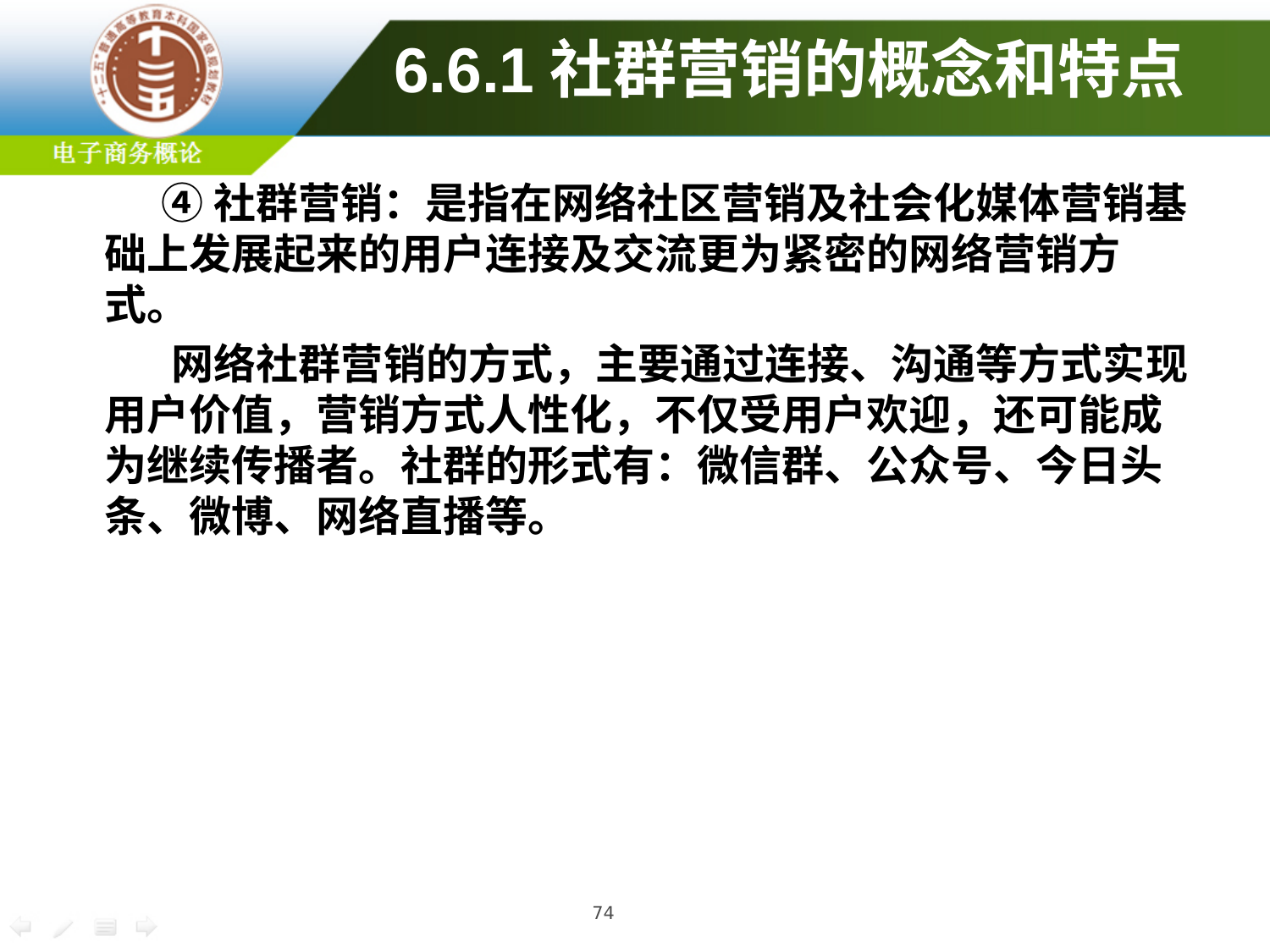

# 6.6.1社群营销的概念和特点
           ④社群营销：是指在网络社区营销及社会化媒体营销基础上发展起来的用户连接及交流更为紧密的网络营销方式。
           网络社群营销的方式，主要通过连接、沟通等方式实现用户价值，营销方式人性化，不仅受用户欢迎，还可能成为继续传播者。社群的形式有：微信群、公众号、今日头条、微博、网络直播等。
74